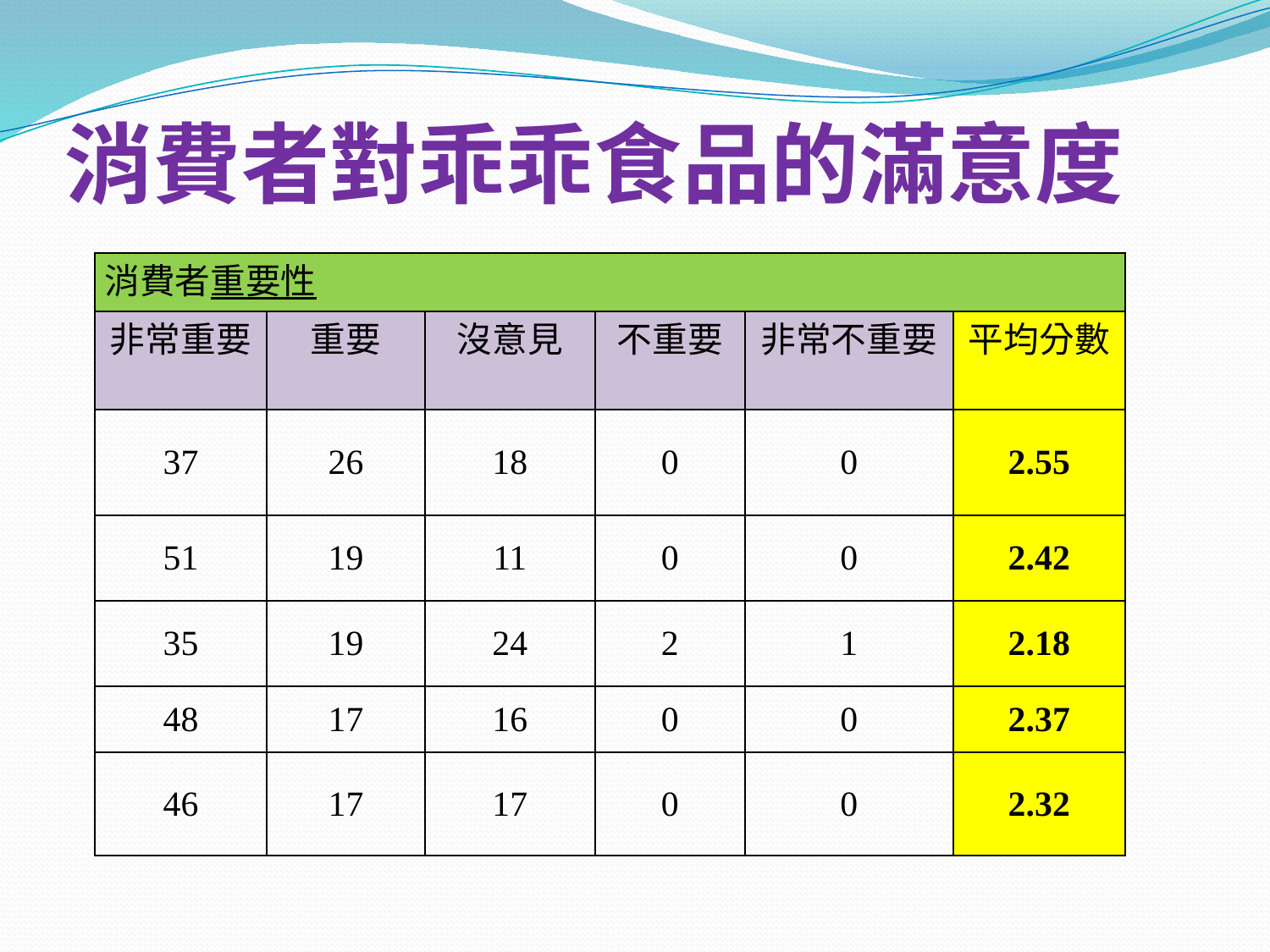

# 消費者對乖乖食品的滿意度
| 消費者重要性 |  |  |  |  |  |
| --- | --- | --- | --- | --- | --- |
| 非常重要 | 重要 | 沒意見 | 不重要 | 非常不重要 | 平均分數 |
| 37 | 26 | 18 | 0 | 0 | 2.55 |
| 51 | 19 | 11 | 0 | 0 | 2.42 |
| 35 | 19 | 24 | 2 | 1 | 2.18 |
| 48 | 17 | 16 | 0 | 0 | 2.37 |
| 46 | 17 | 17 | 0 | 0 | 2.32 |